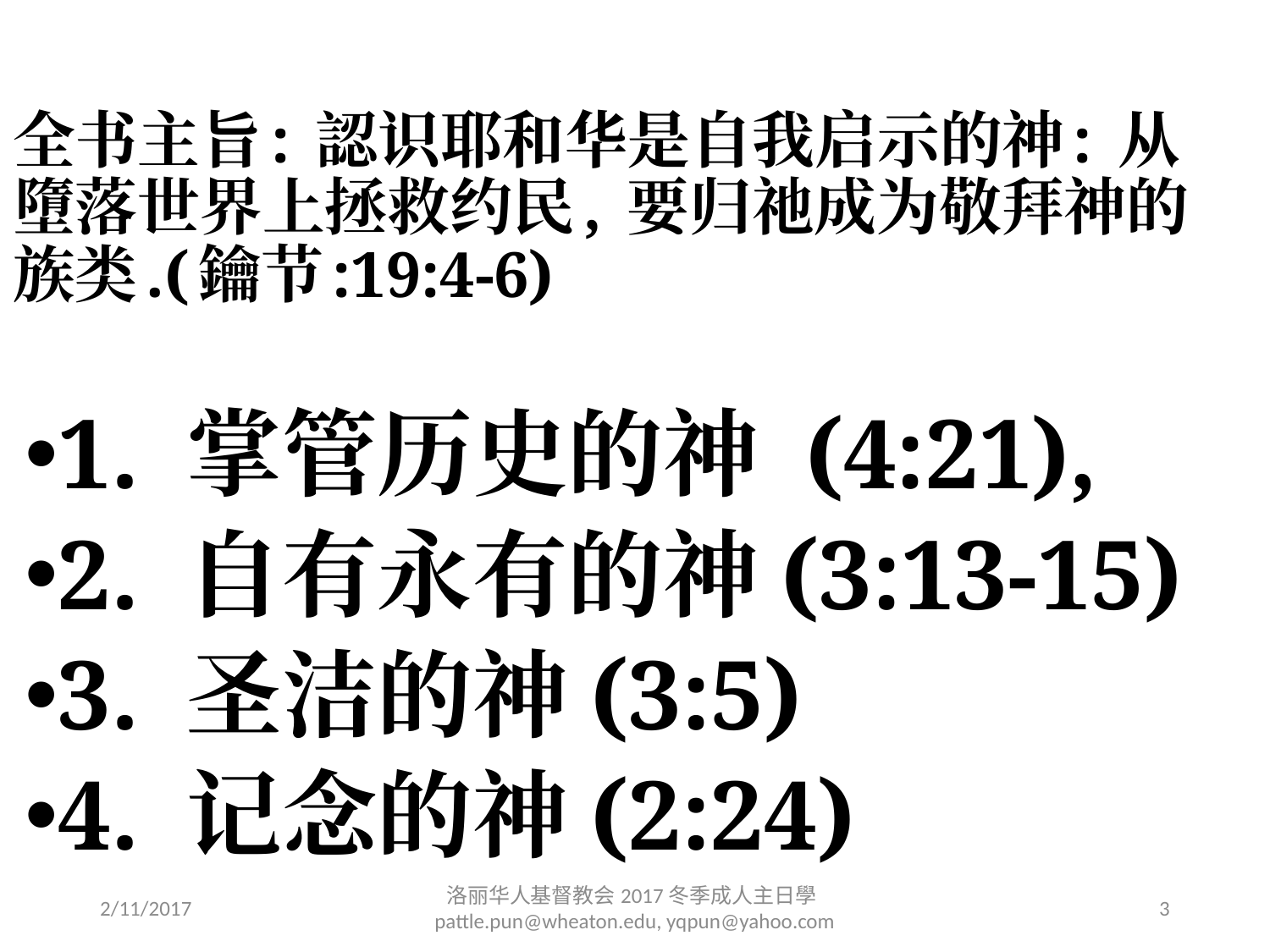

# 全书主旨: 認识耶和华是自我启示的神: 从墮落世界上拯救约民, 要归祂成为敬拜神的族类.(鑰节:19:4-6)
1. 掌管历史的神 (4:21),
2. 自有永有的神(3:13-15)
3. 圣洁的神(3:5)
4. 记念的神(2:24)

2/11/2017
洛丽华⼈基督教会2017冬季成⼈主⽇學  pattle.pun@wheaton.edu, yqpun@yahoo.com
3